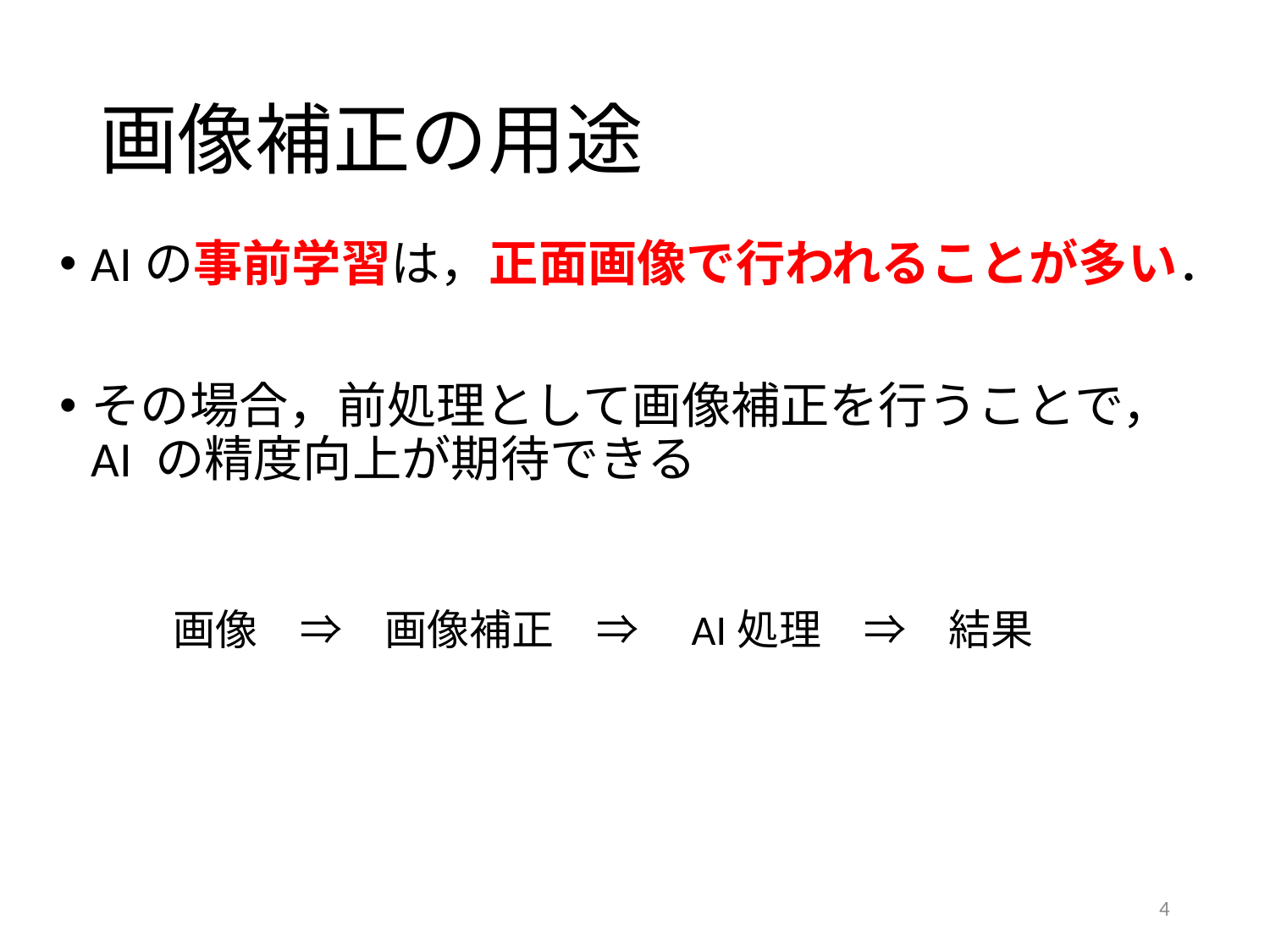

# 画像補正の用途
AIの事前学習は，正面画像で行われることが多い．

その場合，前処理として画像補正を行うことで，AI の精度向上が期待できる

画像　⇒　画像補正　⇒　AI処理　⇒　結果
4